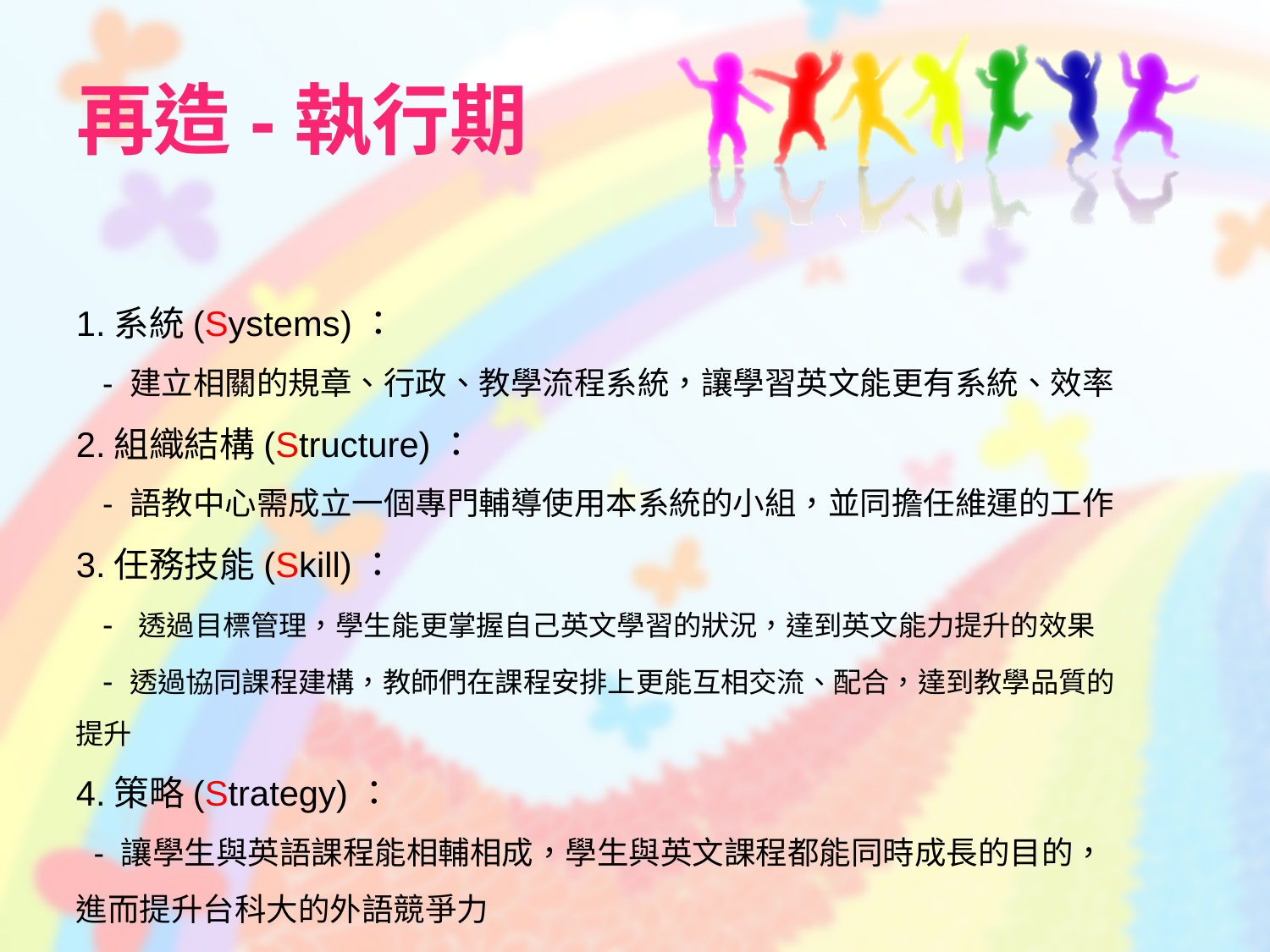

# 再造-執行期
1.系統(Systems)：
   - 建立相關的規章、行政、教學流程系統，讓學習英文能更有系統、效率
2.組織結構(Structure)：
   - 語教中心需成立一個專門輔導使用本系統的小組，並同擔任維運的工作
3.任務技能(Skill)：
   -  透過目標管理，學生能更掌握自己英文學習的狀況，達到英文能力提升的效果
   - 透過協同課程建構，教師們在課程安排上更能互相交流、配合，達到教學品質的提升
4.策略(Strategy)：
  - 讓學生與英語課程能相輔相成，學生與英文課程都能同時成長的目的，進而提升台科大的外語競爭力